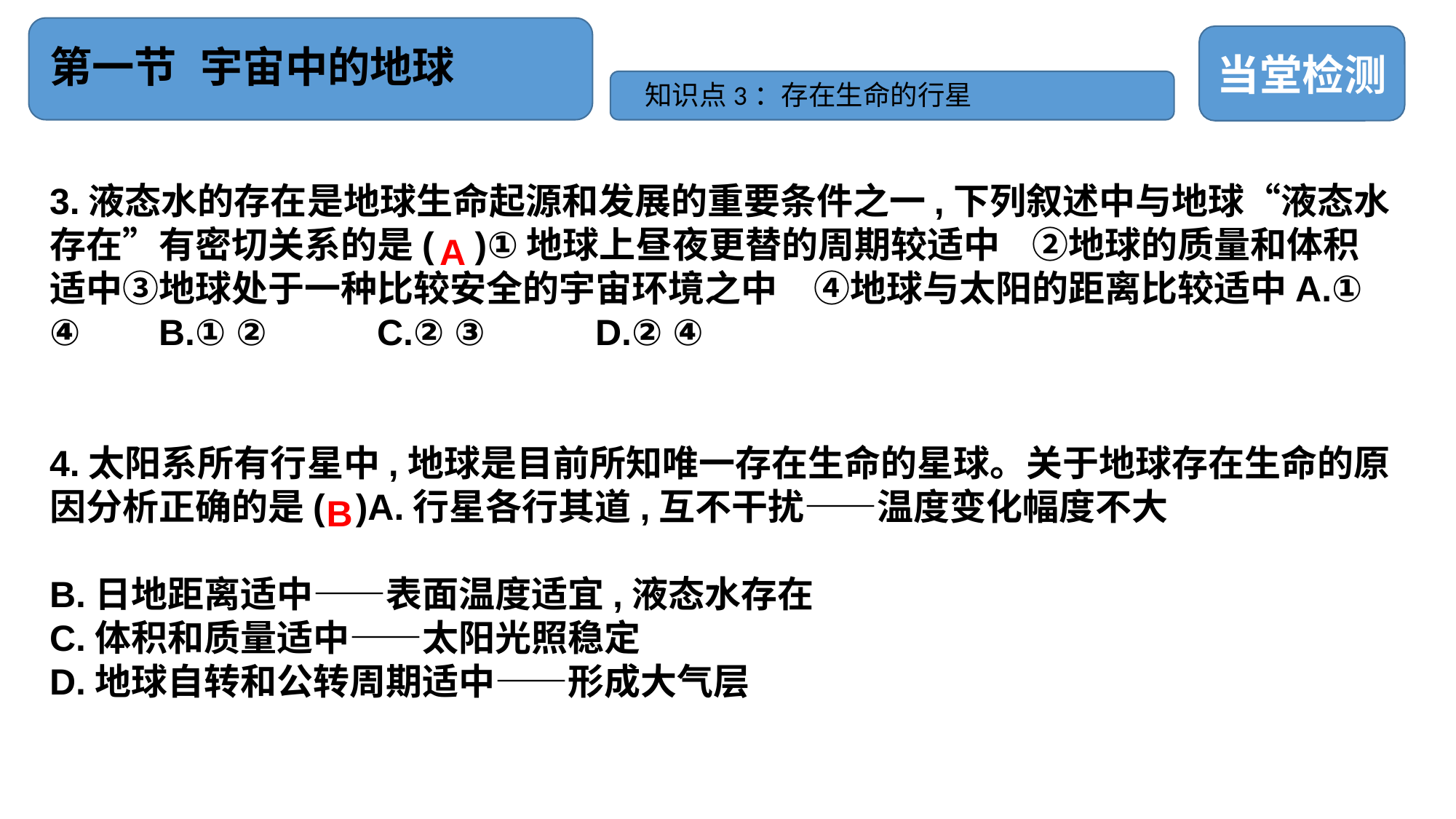

# 第一节  宇宙中的地球
当堂检测
知识点3：存在生命的行星
3.液态水的存在是地球生命起源和发展的重要条件之一,下列叙述中与地球“液态水存在”有密切关系的是(    )①地球上昼夜更替的周期较适中	②地球的质量和体积适中③地球处于一种比较安全的宇宙环境之中	④地球与太阳的距离比较适中A.① ④       	B.① ②       	C.② ③       	D.② ④

4.太阳系所有行星中,地球是目前所知唯一存在生命的星球。关于地球存在生命的原因分析正确的是(   )A.行星各行其道,互不干扰——温度变化幅度不大

B.日地距离适中——表面温度适宜,液态水存在
C.体积和质量适中——太阳光照稳定
D.地球自转和公转周期适中——形成大气层
A
B